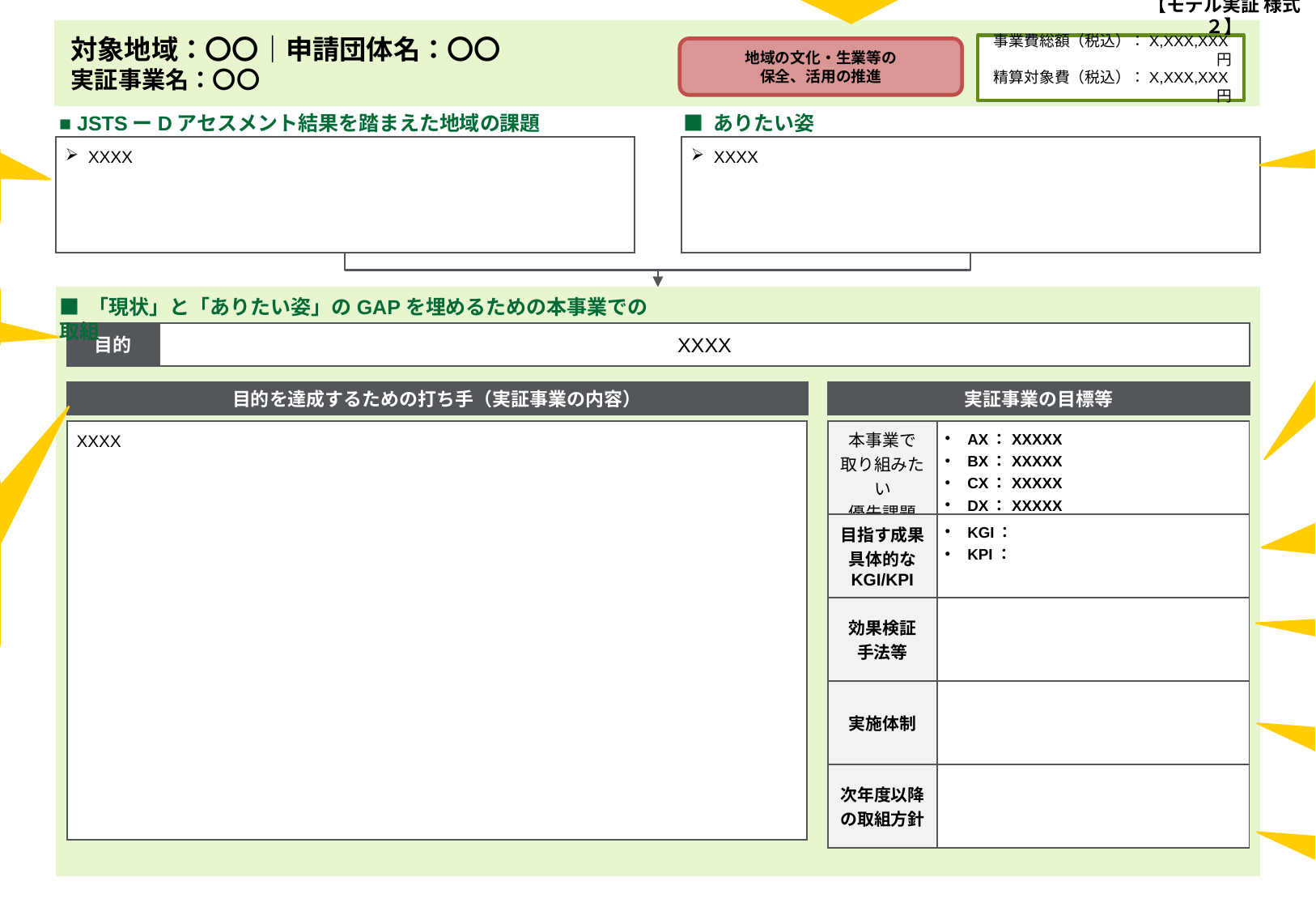

公募要領に記載されている3種類のテーマに沿った実証事業を想定している地域は、該当するテーマのワッペンを貼付してください。
地域の持続可能性を
支える仕組みの推進
自然環境保護（観光GXの
推進・廃棄物ゼロ等）の取組
【モデル実証 様式２】
対象地域：〇〇｜申請団体名：〇〇
実証事業名：〇〇
事業費総額（税込）：X,XXX,XXX円
精算対象費（税込）：X,XXX,XXX円
地域の文化・生業等の
保全、活用の推進
■ JSTSーDアセスメント結果を踏まえた地域の課題
■ ありたい姿
1枚目に記載した地域の現状を踏まえた、課題を記載ください。
XXXX
XXXX
自地域の観光計画等を参考に
長期的な目線で地域が目指す姿を記載ください。
地域の現状及びありたい姿を踏まえて、地域課題に通じる事業目的を記載ください。

■ 「現状」と「ありたい姿」のGAPを埋めるための本事業での取組
実証事業の内容に最も適合するJSTS-D指標をAの中から1つ、B/C/Dの中からから1つ以上選び、記載ください。
※記載例
B8：多様な受入環境整備
目的
XXXX
目的を達成するための打ち手（実証事業の内容）
実証事業の目標等
XXXX
| 本事業で 取り組みたい 優先課題 | AX：XXXXX BX：XXXXX CX：XXXXX DX：XXXXX |
| --- | --- |
| 目指す成果 具体的な KGI/KPI | KGI： KPI： |
| 効果検証 手法等 |  |
| 実施体制 |  |
| 次年度以降 の取組方針 |  |
現状の背景や課題と、それに対し行う実証事業の内容、事業によりどのような成果を目指すのか、図表等を活用して分かりやすく（いつ、どこで、なにを、どのように実施するのか等）記載ください。
実証事業を通じて目指す成果、測定可能なKGI/KPIを記載ください。
（KPIは実証期間内に測定可能なもの、かつ実証事業の達成成果を定量的に測定できるものとすること）
効果検証に係る手法を具体的に記載してください。
実施主体、関連団体、主要な委託先等を記載してください。
また、本事業に参画する事業者の役割も記載してください。
実証事業を踏まえ、次年度以降のどのような取組に繋げるのかを記載してください。